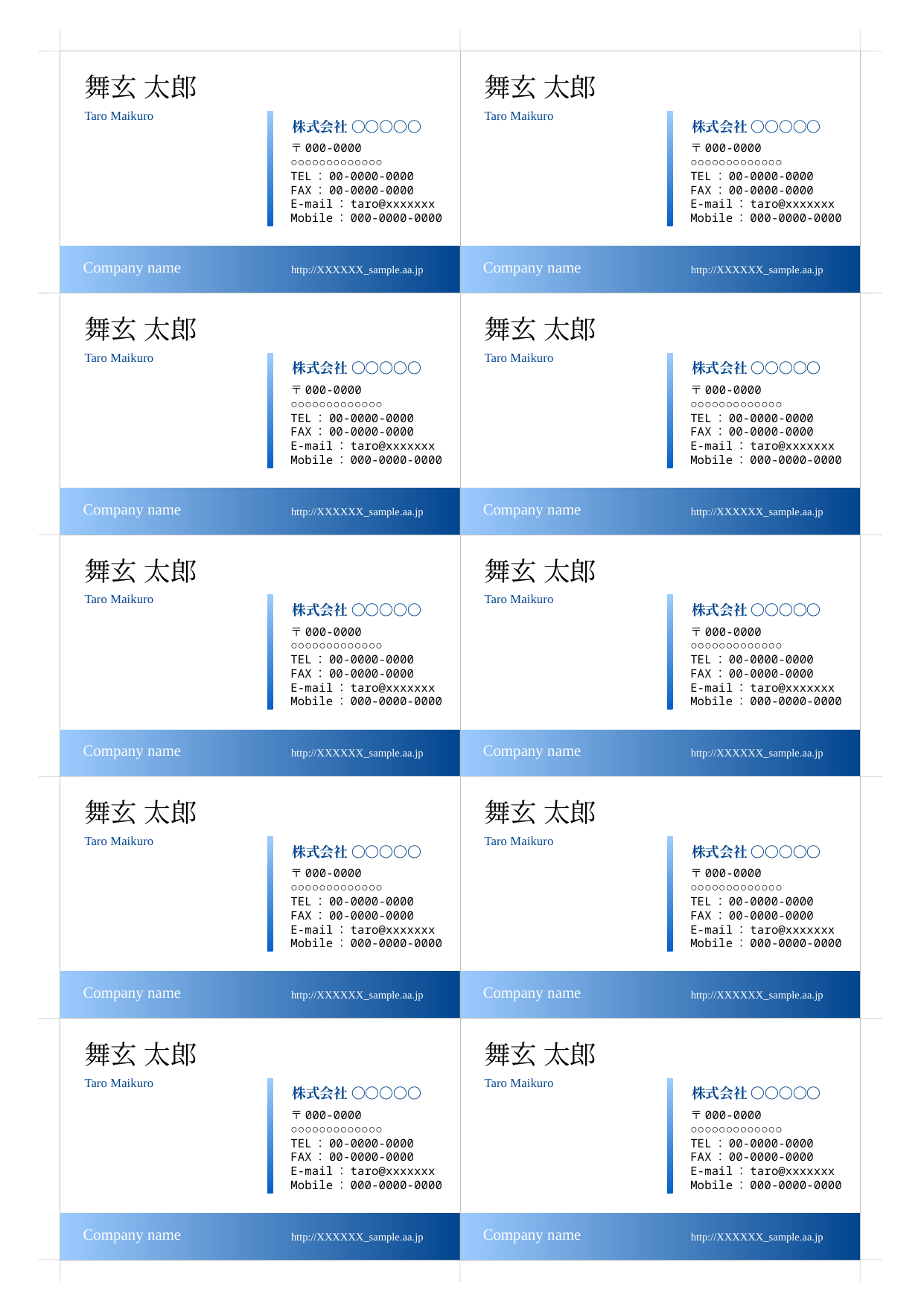

舞玄 太郎
Taro Maikuro

株式会社 〇〇〇〇〇
〒000-0000
○○○○○○○○○○○○○
TEL：00-0000-0000
FAX：00-0000-0000
E-mail：taro@xxxxxxx
Mobile：000-0000-0000

Company name
http://XXXXXX_sample.aa.jp

舞玄 太郎
Taro Maikuro

株式会社 〇〇〇〇〇
〒000-0000
○○○○○○○○○○○○○
TEL：00-0000-0000
FAX：00-0000-0000
E-mail：taro@xxxxxxx
Mobile：000-0000-0000

Company name
http://XXXXXX_sample.aa.jp

舞玄 太郎
Taro Maikuro

株式会社 〇〇〇〇〇
〒000-0000
○○○○○○○○○○○○○
TEL：00-0000-0000
FAX：00-0000-0000
E-mail：taro@xxxxxxx
Mobile：000-0000-0000

Company name
http://XXXXXX_sample.aa.jp

舞玄 太郎
Taro Maikuro

株式会社 〇〇〇〇〇
〒000-0000
○○○○○○○○○○○○○
TEL：00-0000-0000
FAX：00-0000-0000
E-mail：taro@xxxxxxx
Mobile：000-0000-0000

Company name
http://XXXXXX_sample.aa.jp

舞玄 太郎
Taro Maikuro

株式会社 〇〇〇〇〇
〒000-0000
○○○○○○○○○○○○○
TEL：00-0000-0000
FAX：00-0000-0000
E-mail：taro@xxxxxxx
Mobile：000-0000-0000

Company name
http://XXXXXX_sample.aa.jp

舞玄 太郎
Taro Maikuro

株式会社 〇〇〇〇〇
〒000-0000
○○○○○○○○○○○○○
TEL：00-0000-0000
FAX：00-0000-0000
E-mail：taro@xxxxxxx
Mobile：000-0000-0000

Company name
http://XXXXXX_sample.aa.jp

舞玄 太郎
Taro Maikuro

株式会社 〇〇〇〇〇
〒000-0000
○○○○○○○○○○○○○
TEL：00-0000-0000
FAX：00-0000-0000
E-mail：taro@xxxxxxx
Mobile：000-0000-0000

Company name
http://XXXXXX_sample.aa.jp

舞玄 太郎
Taro Maikuro

株式会社 〇〇〇〇〇
〒000-0000
○○○○○○○○○○○○○
TEL：00-0000-0000
FAX：00-0000-0000
E-mail：taro@xxxxxxx
Mobile：000-0000-0000

Company name
http://XXXXXX_sample.aa.jp

舞玄 太郎
Taro Maikuro

株式会社 〇〇〇〇〇
〒000-0000
○○○○○○○○○○○○○
TEL：00-0000-0000
FAX：00-0000-0000
E-mail：taro@xxxxxxx
Mobile：000-0000-0000

Company name
http://XXXXXX_sample.aa.jp

舞玄 太郎
Taro Maikuro

株式会社 〇〇〇〇〇
〒000-0000
○○○○○○○○○○○○○
TEL：00-0000-0000
FAX：00-0000-0000
E-mail：taro@xxxxxxx
Mobile：000-0000-0000

Company name
http://XXXXXX_sample.aa.jp